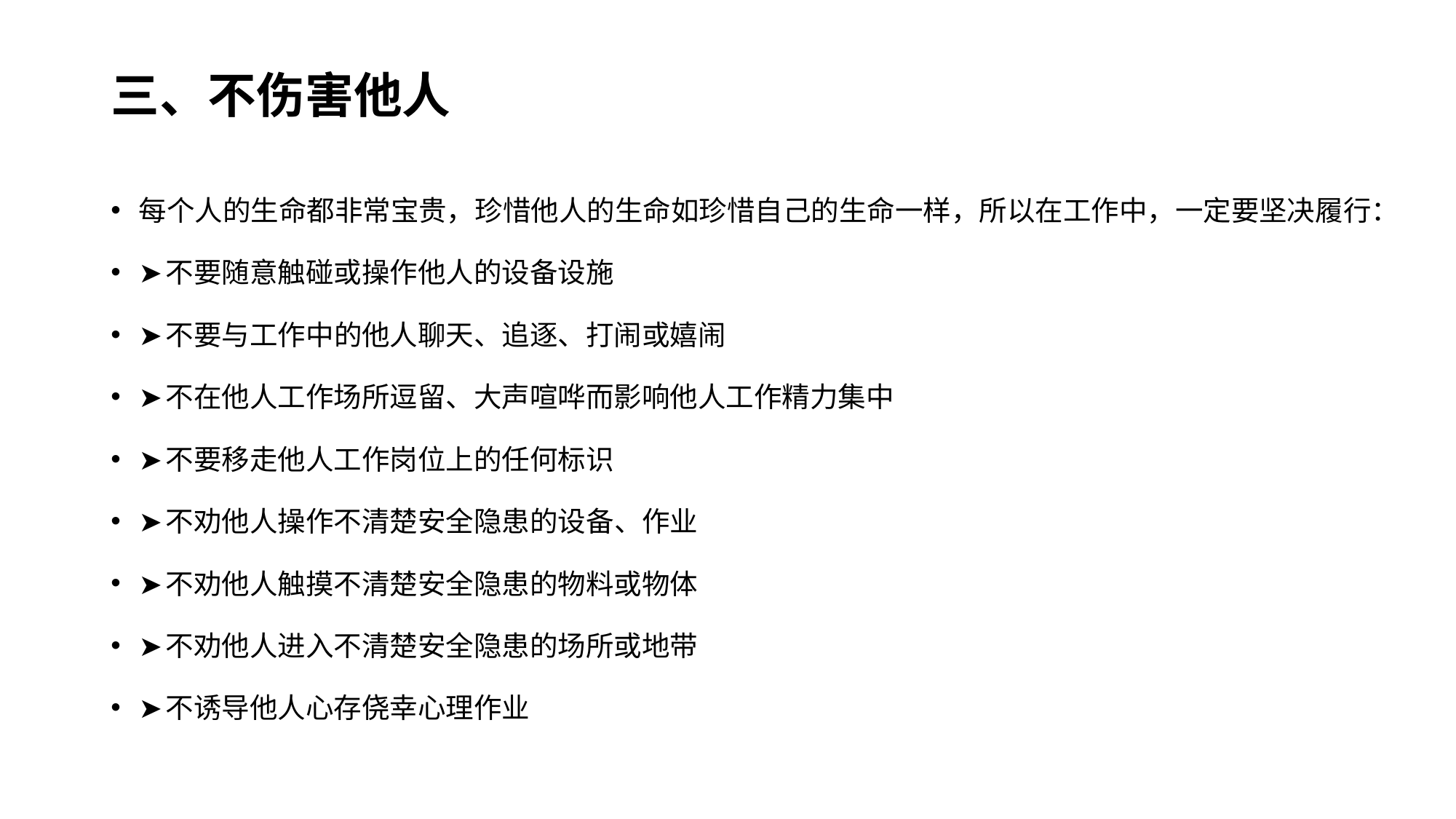

# 三、不伤害他人
每个人的生命都非常宝贵，珍惜他人的生命如珍惜自己的生命一样，所以在工作中，一定要坚决履行：
➤不要随意触碰或操作他人的设备设施
➤不要与工作中的他人聊天、追逐、打闹或嬉闹
➤不在他人工作场所逗留、大声喧哗而影响他人工作精力集中
➤不要移走他人工作岗位上的任何标识
➤不劝他人操作不清楚安全隐患的设备、作业
➤不劝他人触摸不清楚安全隐患的物料或物体
➤不劝他人进入不清楚安全隐患的场所或地带
➤不诱导他人心存侥幸心理作业